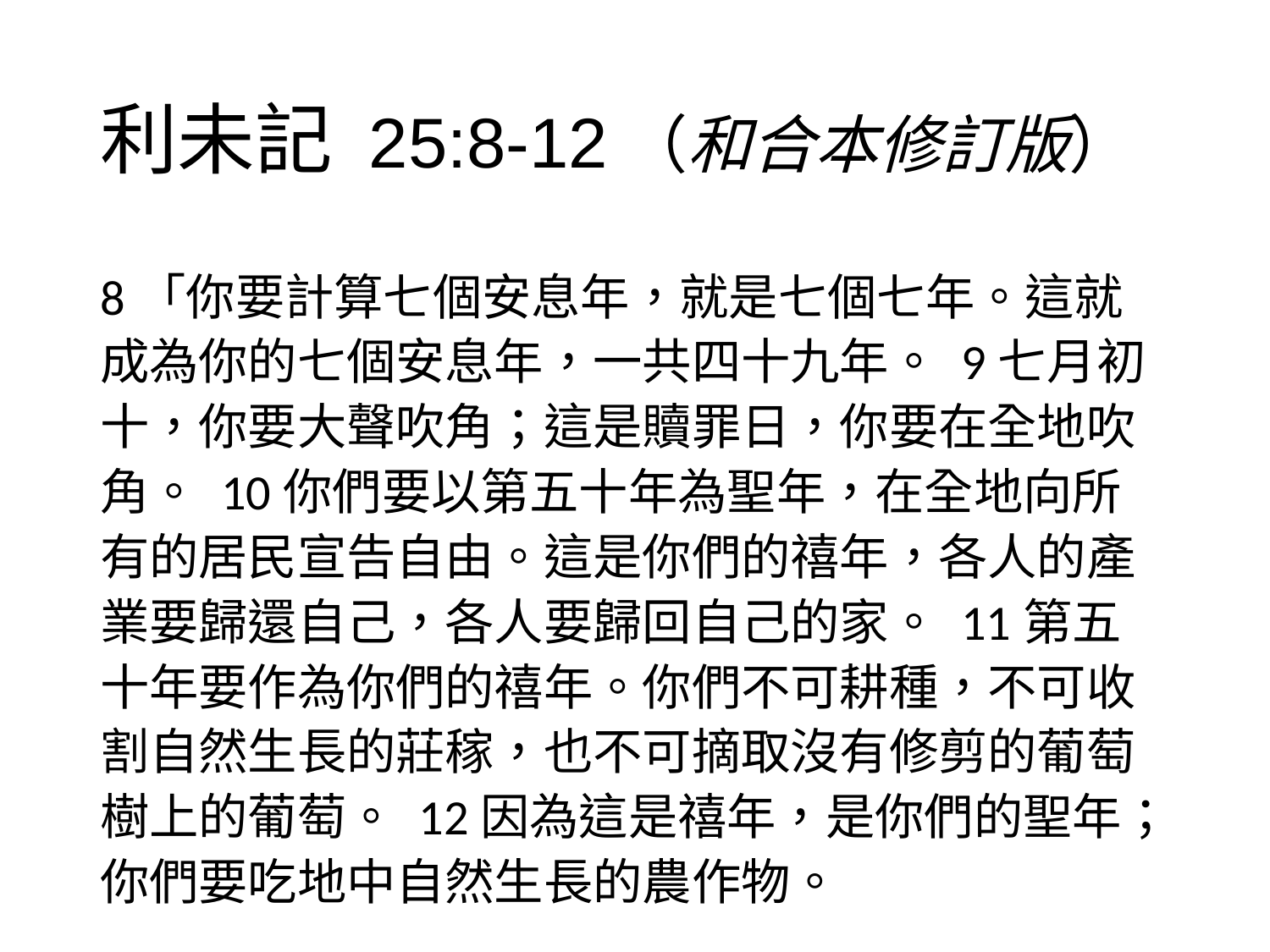

# 利未記 25:8-12（和合本修訂版）
8「你要計算七個安息年，就是七個七年。這就成為你的七個安息年，一共四十九年。 9七月初十，你要大聲吹角；這是贖罪日，你要在全地吹角。 10你們要以第五十年為聖年，在全地向所有的居民宣告自由。這是你們的禧年，各人的產業要歸還自己，各人要歸回自己的家。 11第五十年要作為你們的禧年。你們不可耕種，不可收割自然生長的莊稼，也不可摘取沒有修剪的葡萄樹上的葡萄。 12因為這是禧年，是你們的聖年；你們要吃地中自然生長的農作物。